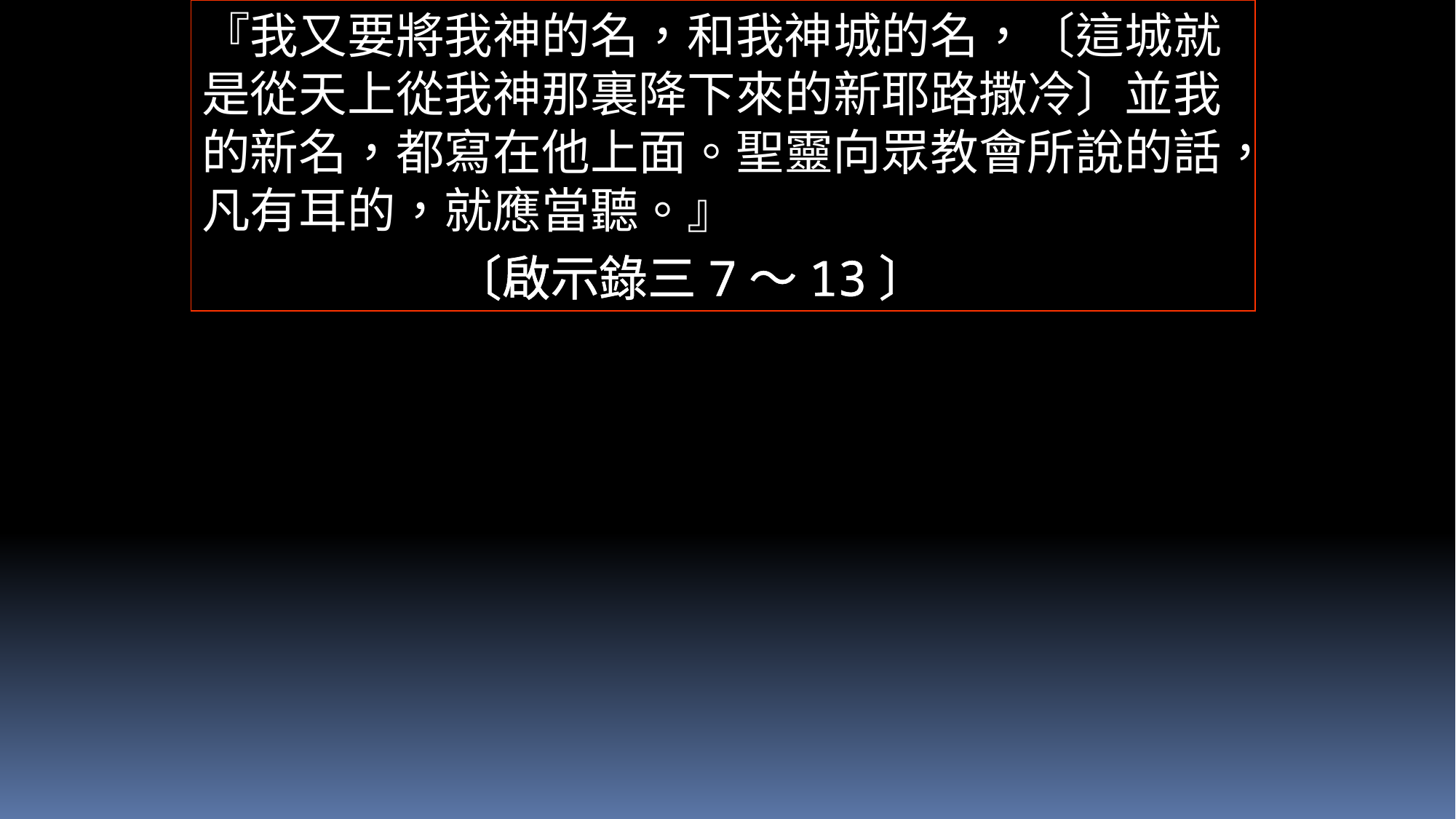

『我又要將我神的名，和我神城的名，〔這城就是從天上從我神那裏降下來的新耶路撒冷〕並我的新名，都寫在他上面。聖靈向眾教會所說的話，凡有耳的，就應當聽。』
                      〔啟示錄三7～13〕